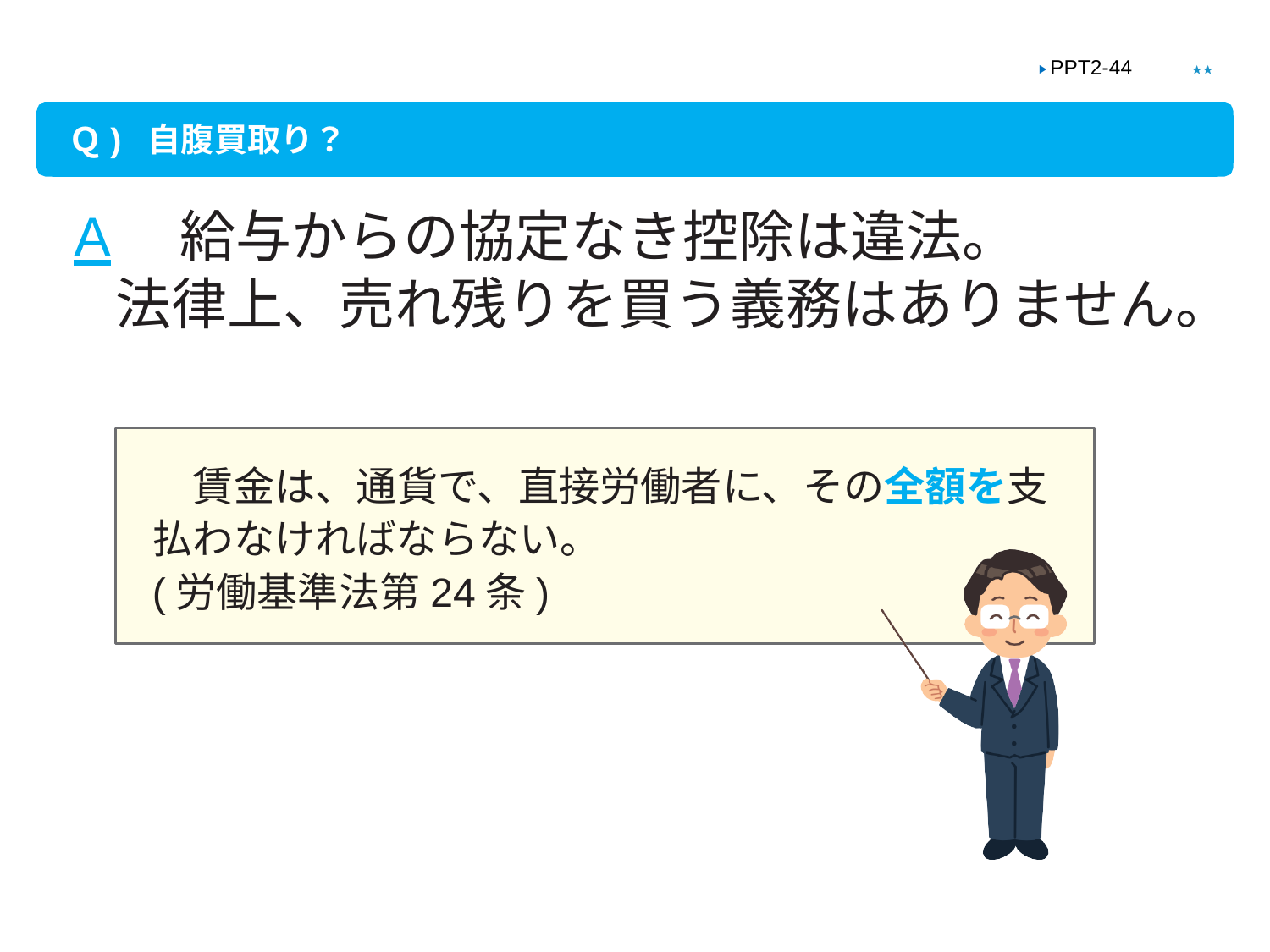

★★
▶ PPT2-44

Ｑ)  自腹買取り？
A　給与からの協定なき控除は違法。
法律上、売れ残りを買う義務はありません。

　賃金は、通貨で、直接労働者に、その全額を支払わなければならない。
(労働基準法第24条)